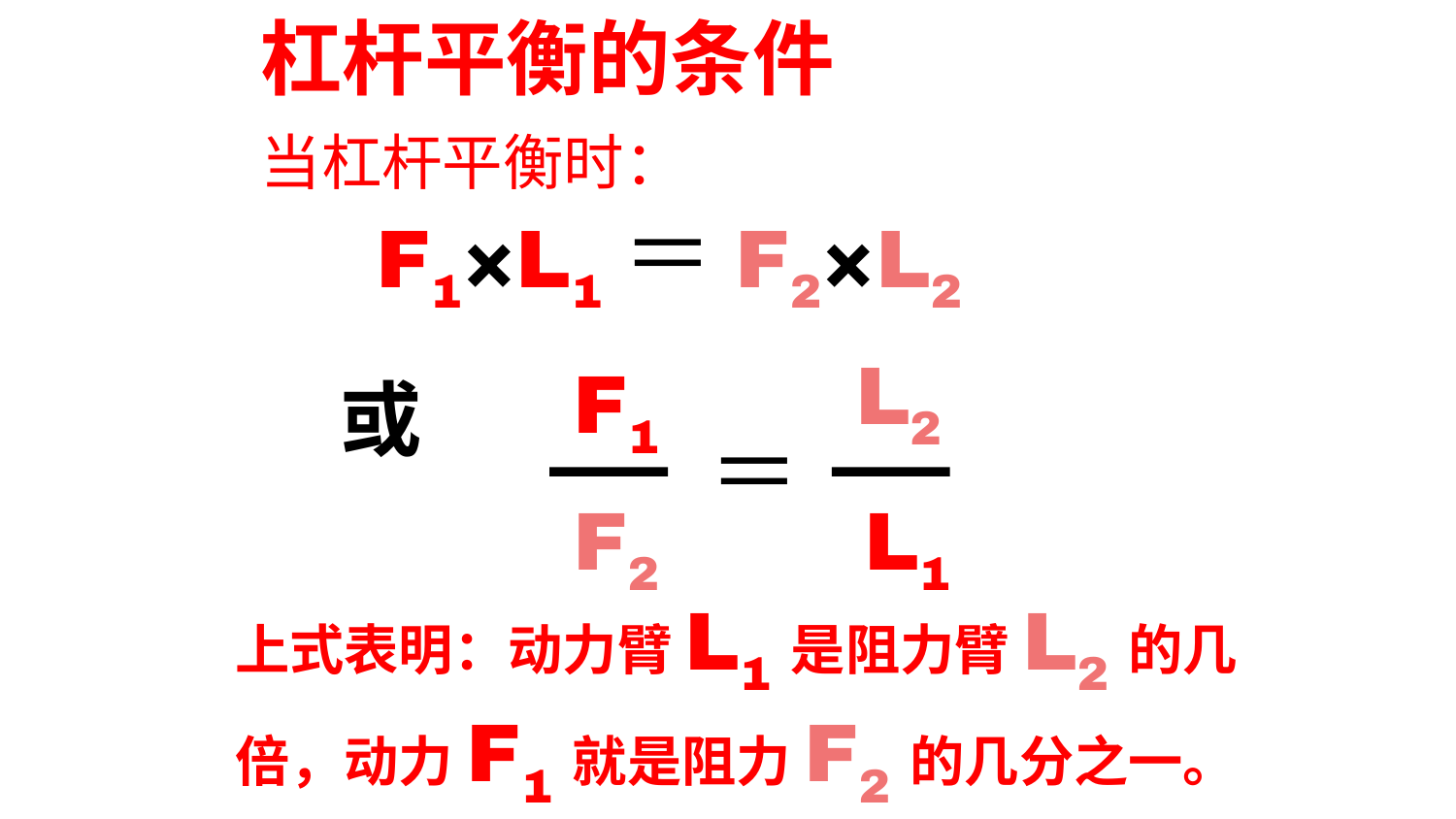

杠杆平衡的条件
当杠杆平衡时：
      F1×L1＝F2×L2
L2
F1
＝

F2
L1
或
上式表明：动力臂L1是阻力臂L2的几倍，动力F1就是阻力F2的几分之一。